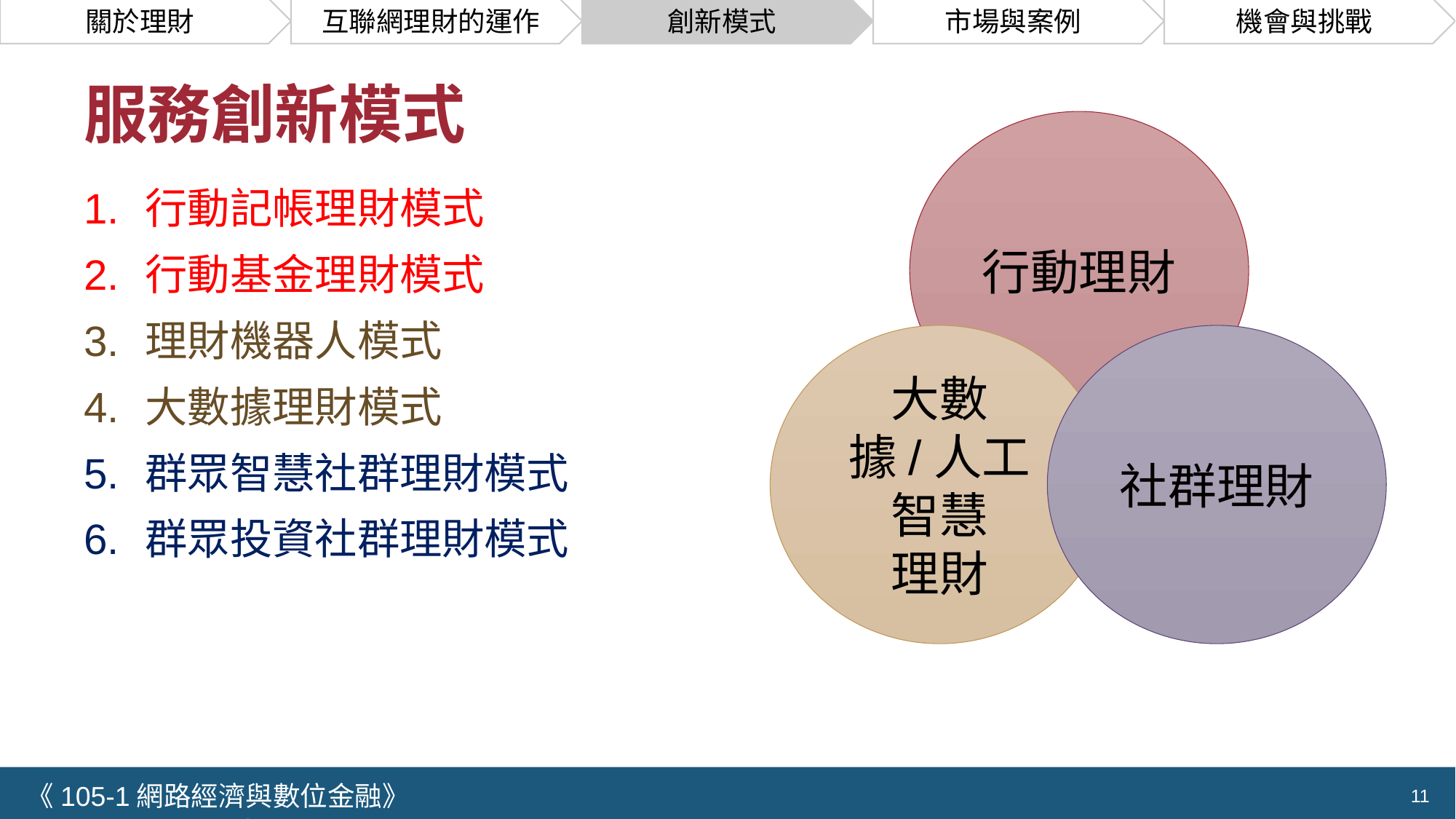

關於理財
互聯網理財的運作
創新模式
機會與挑戰
市場與案例
# 服務創新模式
行動理財
行動記帳理財模式
行動基金理財模式
理財機器人模式
大數據理財模式
群眾智慧社群理財模式
群眾投資社群理財模式

大數據/人工智慧
理財
社群理財
《105-1網路經濟與數位金融》                                                                                                                                             NCTU.IIM.IEBI Lab
11